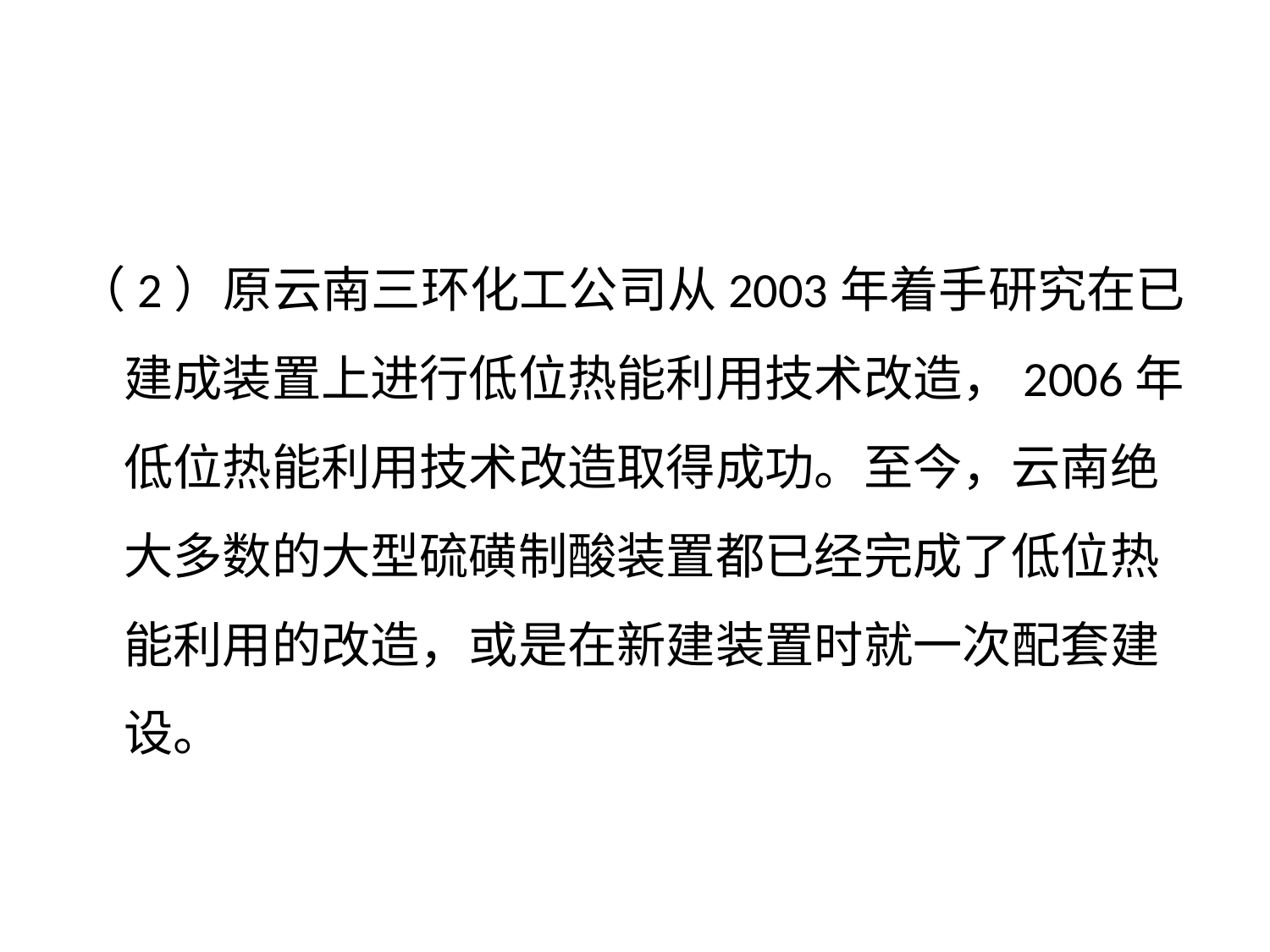

（2）原云南三环化工公司从2003年着手研究在已建成装置上进行低位热能利用技术改造，2006年低位热能利用技术改造取得成功。至今，云南绝大多数的大型硫磺制酸装置都已经完成了低位热能利用的改造，或是在新建装置时就一次配套建设。